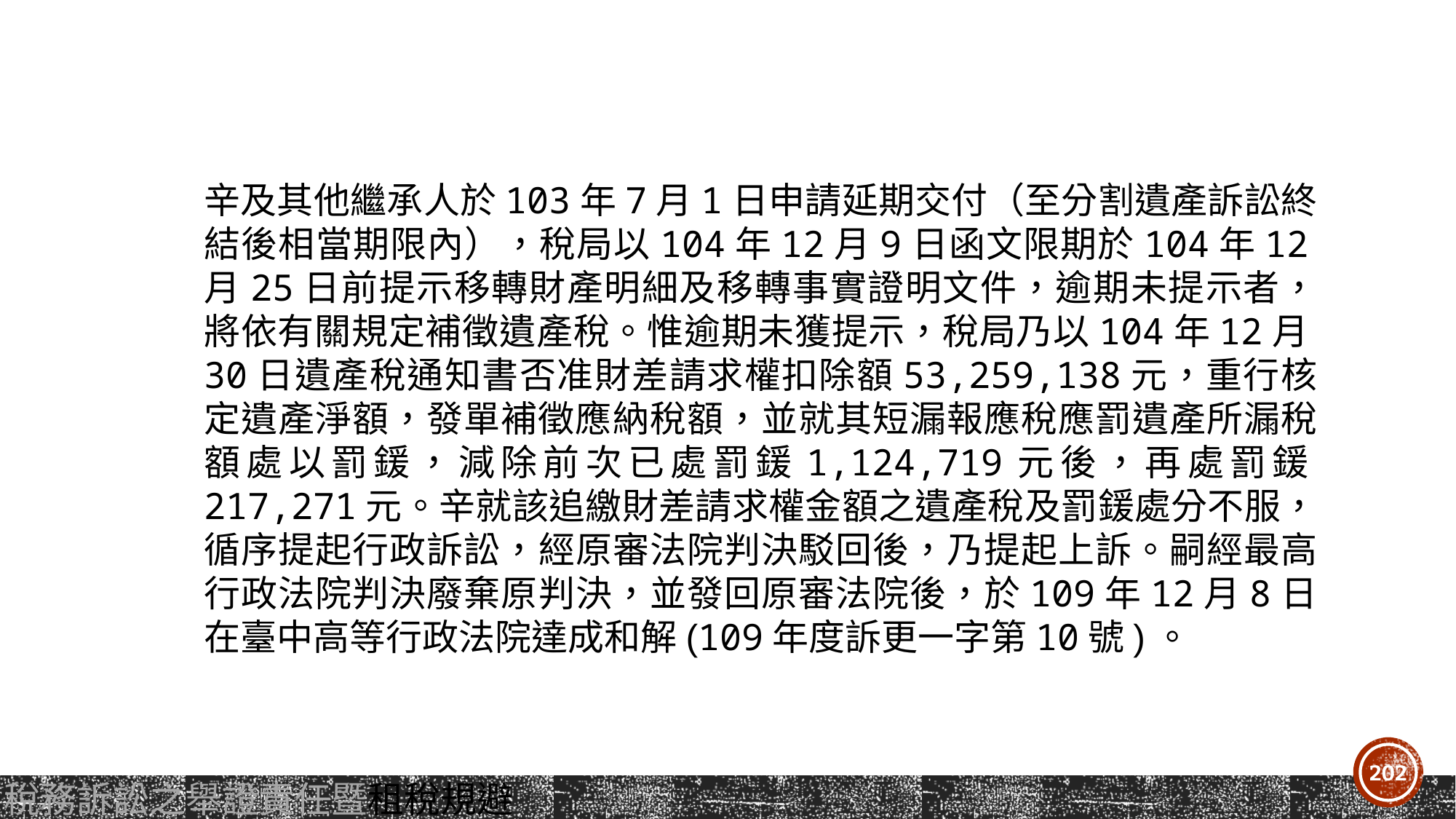

#
辛及其他繼承人於103年7月1日申請延期交付（至分割遺產訴訟終結後相當期限內），稅局以104年12月9日函文限期於104年12月25日前提示移轉財產明細及移轉事實證明文件，逾期未提示者，將依有關規定補徵遺產稅。惟逾期未獲提示，稅局乃以104年12月30日遺產稅通知書否准財差請求權扣除額53,259,138元，重行核定遺產淨額，發單補徵應納稅額，並就其短漏報應稅應罰遺產所漏稅額處以罰鍰，減除前次已處罰鍰1,124,719元後，再處罰鍰217,271元。辛就該追繳財差請求權金額之遺產稅及罰鍰處分不服，循序提起行政訴訟，經原審法院判決駁回後，乃提起上訴。嗣經最高行政法院判決廢棄原判決，並發回原審法院後，於109年12月8日在臺中高等行政法院達成和解(109年度訴更一字第10號)。
202